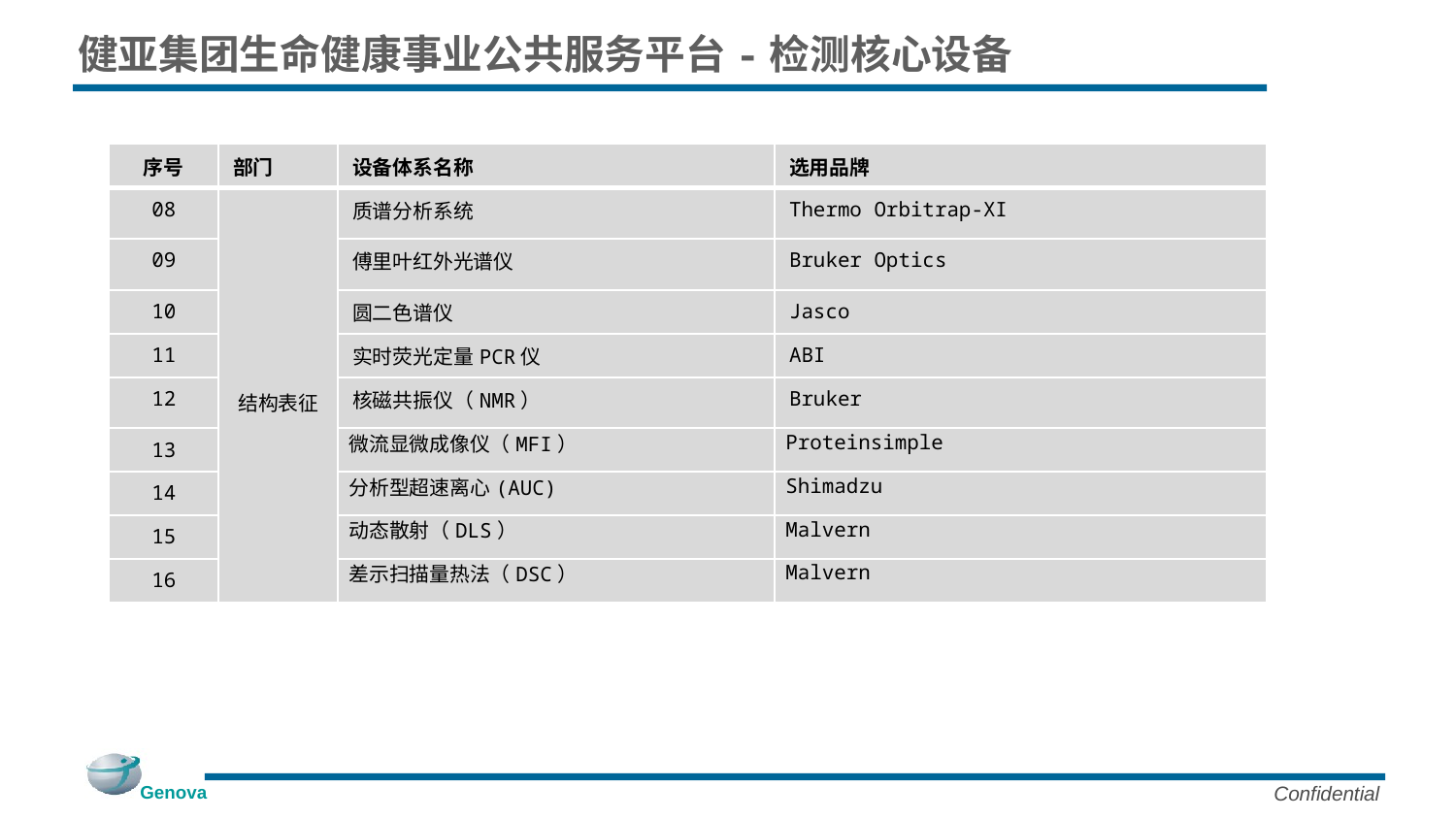

# 健亚集团生命健康事业公共服务平台-检测核心设备
| 序号 | 部门 | 设备体系名称 | 选用品牌 |
| --- | --- | --- | --- |
| 08 | 结构表征 | 质谱分析系统 | Thermo Orbitrap-XI |
| 09 |  | 傅里叶红外光谱仪 | Bruker Optics |
| 10 |  | 圆二色谱仪 | Jasco |
| 11 |  | 实时荧光定量PCR仪 | ABI |
| 12 |  | 核磁共振仪（NMR） | Bruker |
| 13 |  | 微流显微成像仪（MFI） | Proteinsimple |
| 14 |  | 分析型超速离心(AUC) | Shimadzu |
| 15 |  | 动态散射（DLS） | Malvern |
| 16 |  | 差示扫描量热法（DSC） | Malvern |